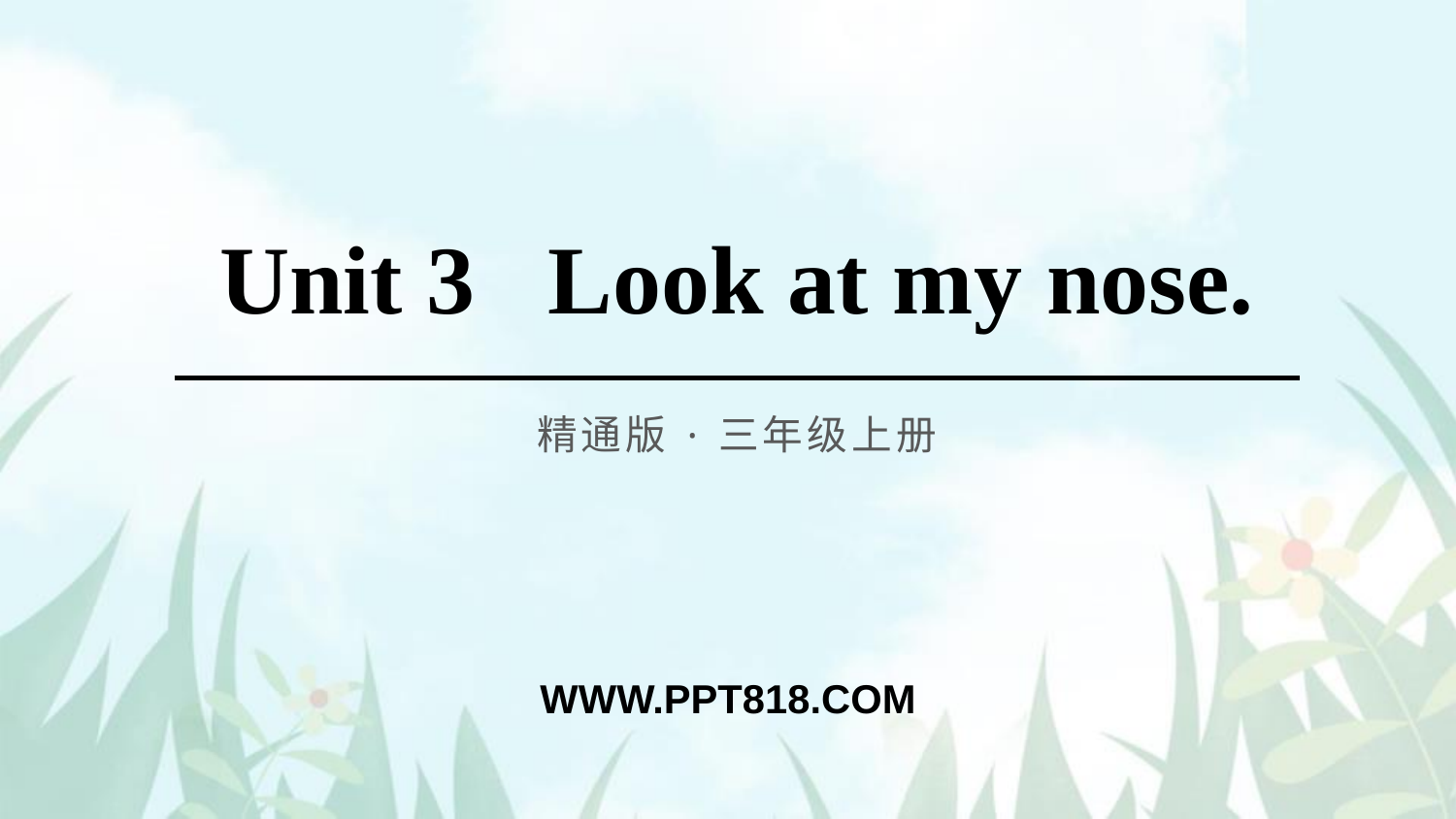

Unit 3   Look at my nose.
精通版·三年级上册
WWW.PPT818.COM